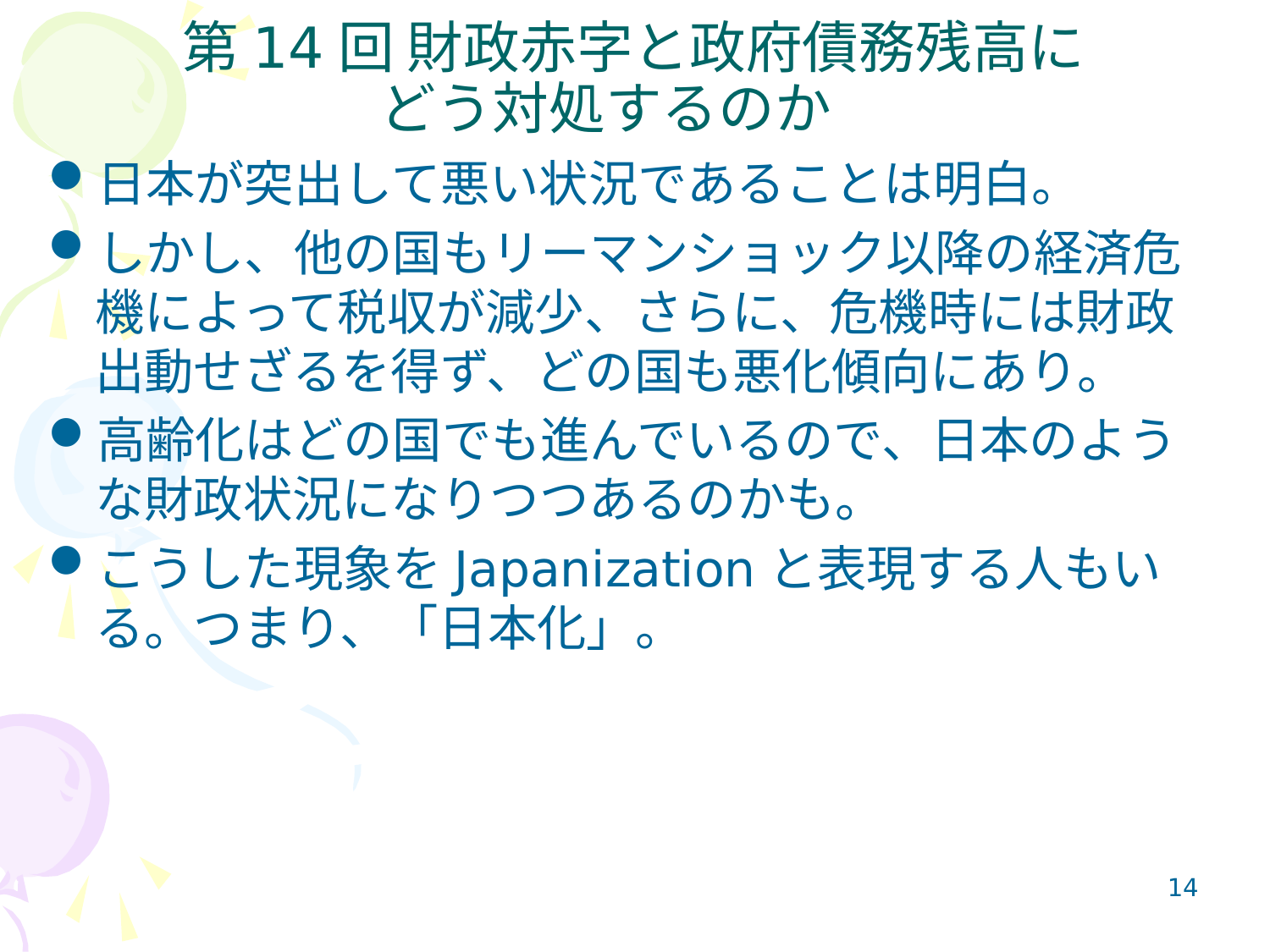

# 第14回 財政赤字と政府債務残高に どう対処するのか
日本が突出して悪い状況であることは明白。
しかし、他の国もリーマンショック以降の経済危機によって税収が減少、さらに、危機時には財政出動せざるを得ず、どの国も悪化傾向にあり。
高齢化はどの国でも進んでいるので、日本のような財政状況になりつつあるのかも。
こうした現象をJapanizationと表現する人もいる。つまり、「日本化」。
14